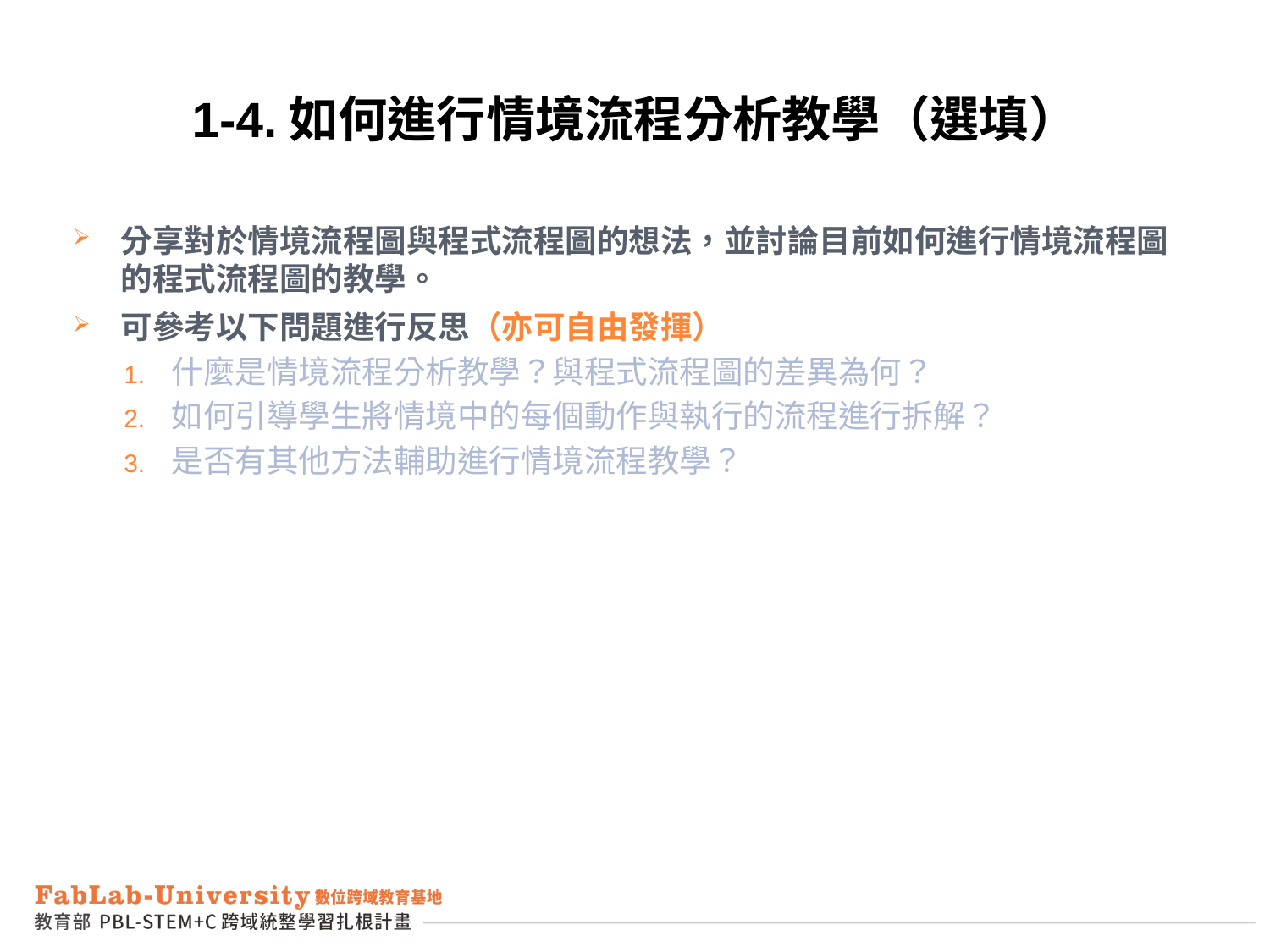

1-4.如何進行情境流程分析教學（選填）
分享對於情境流程圖與程式流程圖的想法，並討論目前如何進行情境流程圖的程式流程圖的教學。
可參考以下問題進行反思（亦可自由發揮）
什麼是情境流程分析教學？與程式流程圖的差異為何？
如何引導學生將情境中的每個動作與執行的流程進行拆解？
是否有其他方法輔助進行情境流程教學？